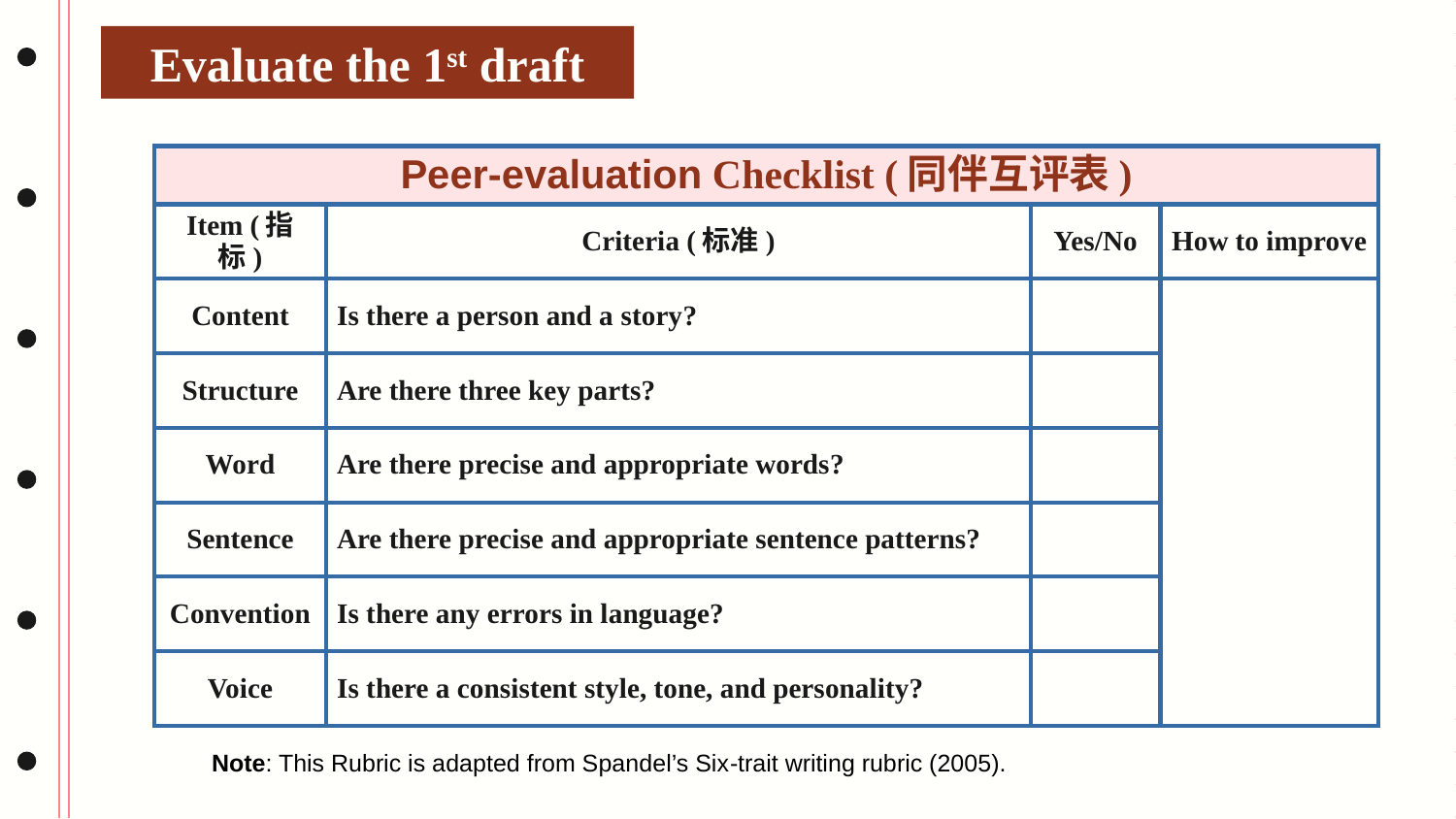

Evaluate the 1st draft
| Peer-evaluation Checklist (同伴互评表) |  |  |  |
| --- | --- | --- | --- |
| Item (指标) | Criteria (标准) | Yes/No | How to improve |
| Content | Is there a person and a story? |  |  |
| Structure | Are there three key parts? |  |  |
| Word | Are there precise and appropriate words? |  |  |
| Sentence | Are there precise and appropriate sentence patterns? |  |  |
| Convention | Is there any errors in language? |  |  |
| Voice | Is there a consistent style, tone, and personality? |  |  |
Note: This Rubric is adapted from Spandel’s Six-trait writing rubric (2005).